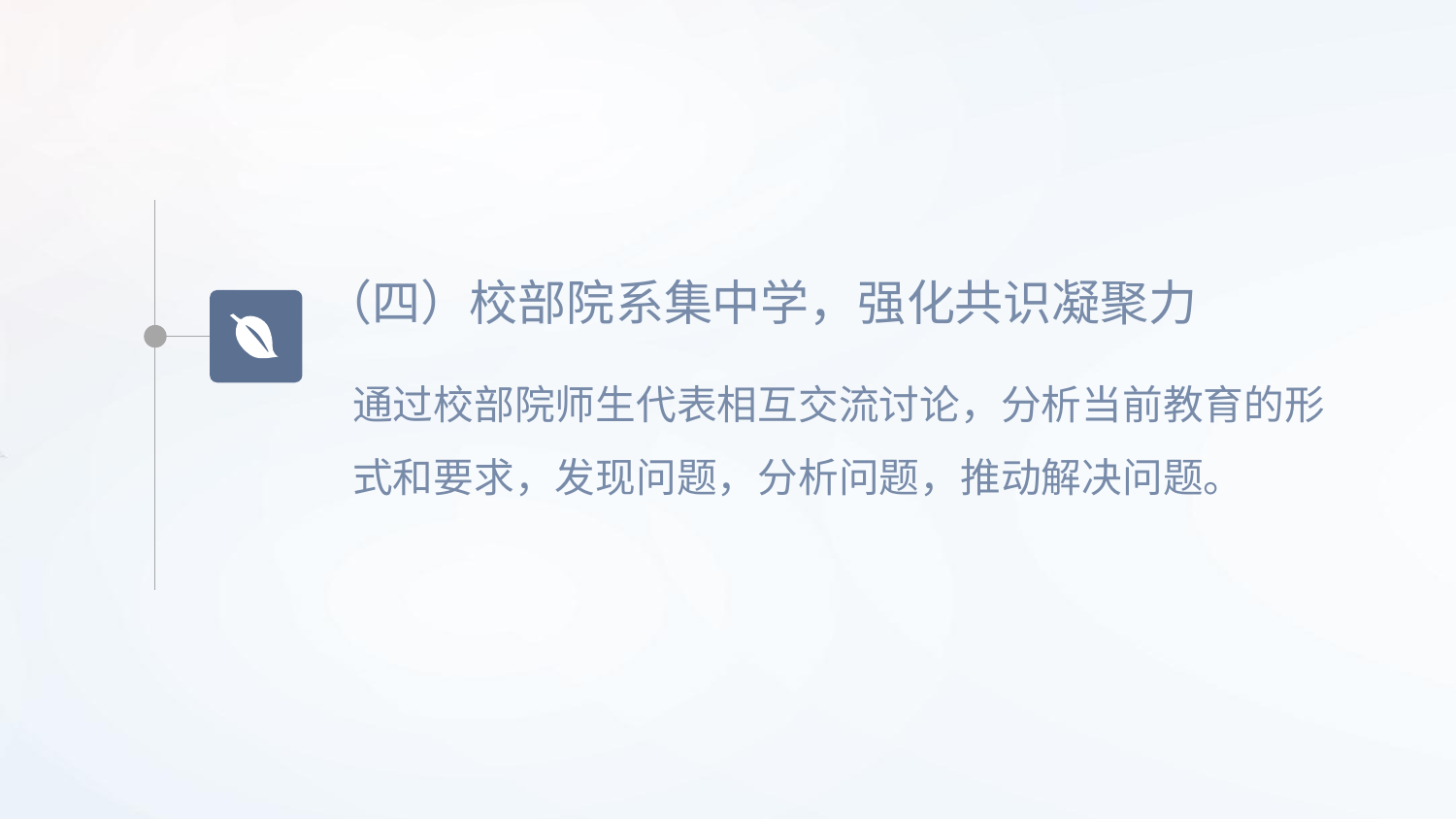

（四）校部院系集中学，强化共识凝聚力

通过校部院师生代表相互交流讨论，分析当前教育的形式和要求，发现问题，分析问题，推动解决问题。